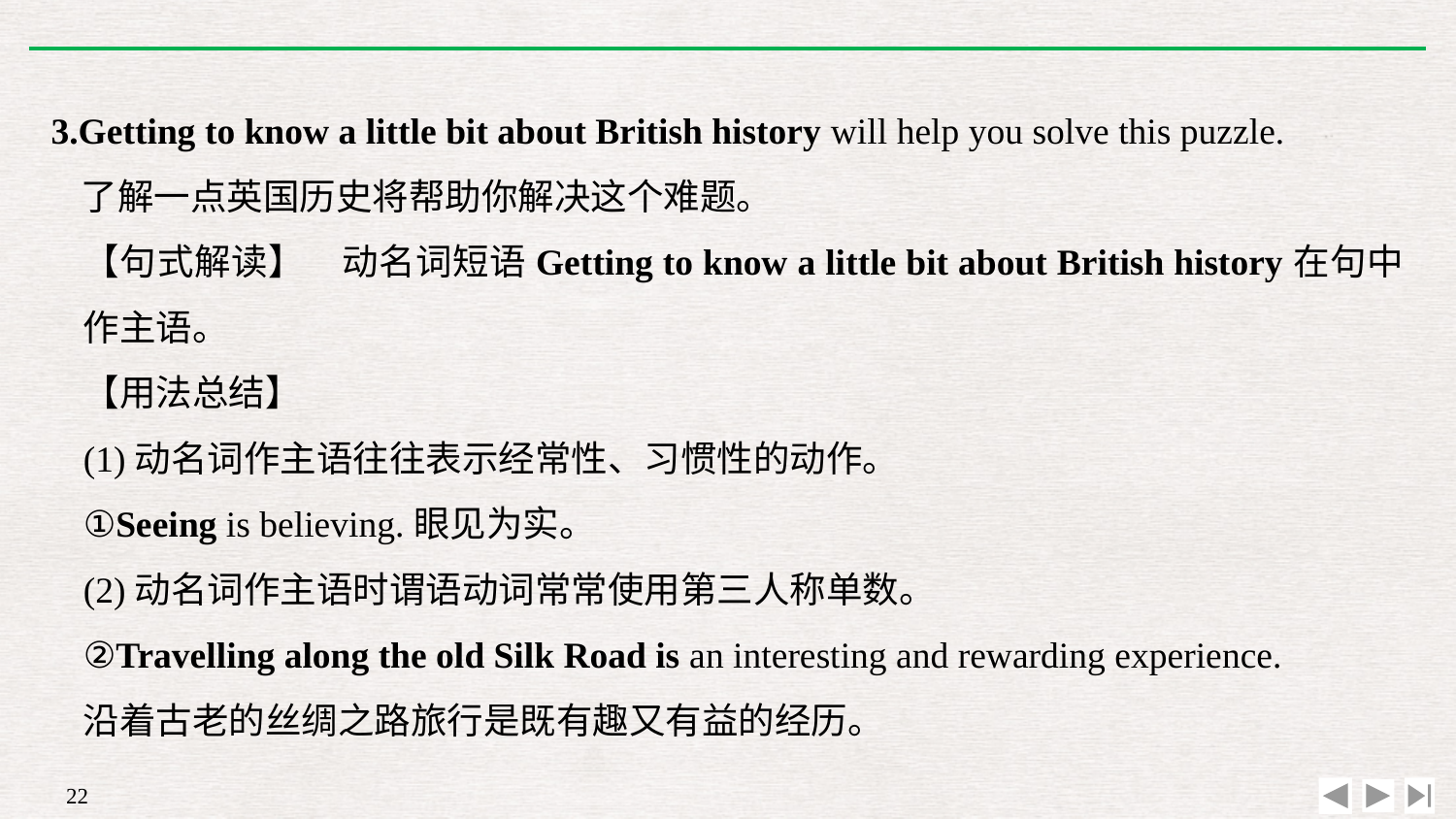

3.Getting to know a little bit about British history will help you solve this puzzle.
	了解一点英国历史将帮助你解决这个难题。
【句式解读】　动名词短语Getting to know a little bit about British history在句中作主语。
【用法总结】
(1)动名词作主语往往表示经常性、习惯性的动作。
①Seeing is believing.眼见为实。
(2)动名词作主语时谓语动词常常使用第三人称单数。
②Travelling along the old Silk Road is an interesting and rewarding experience.
沿着古老的丝绸之路旅行是既有趣又有益的经历。